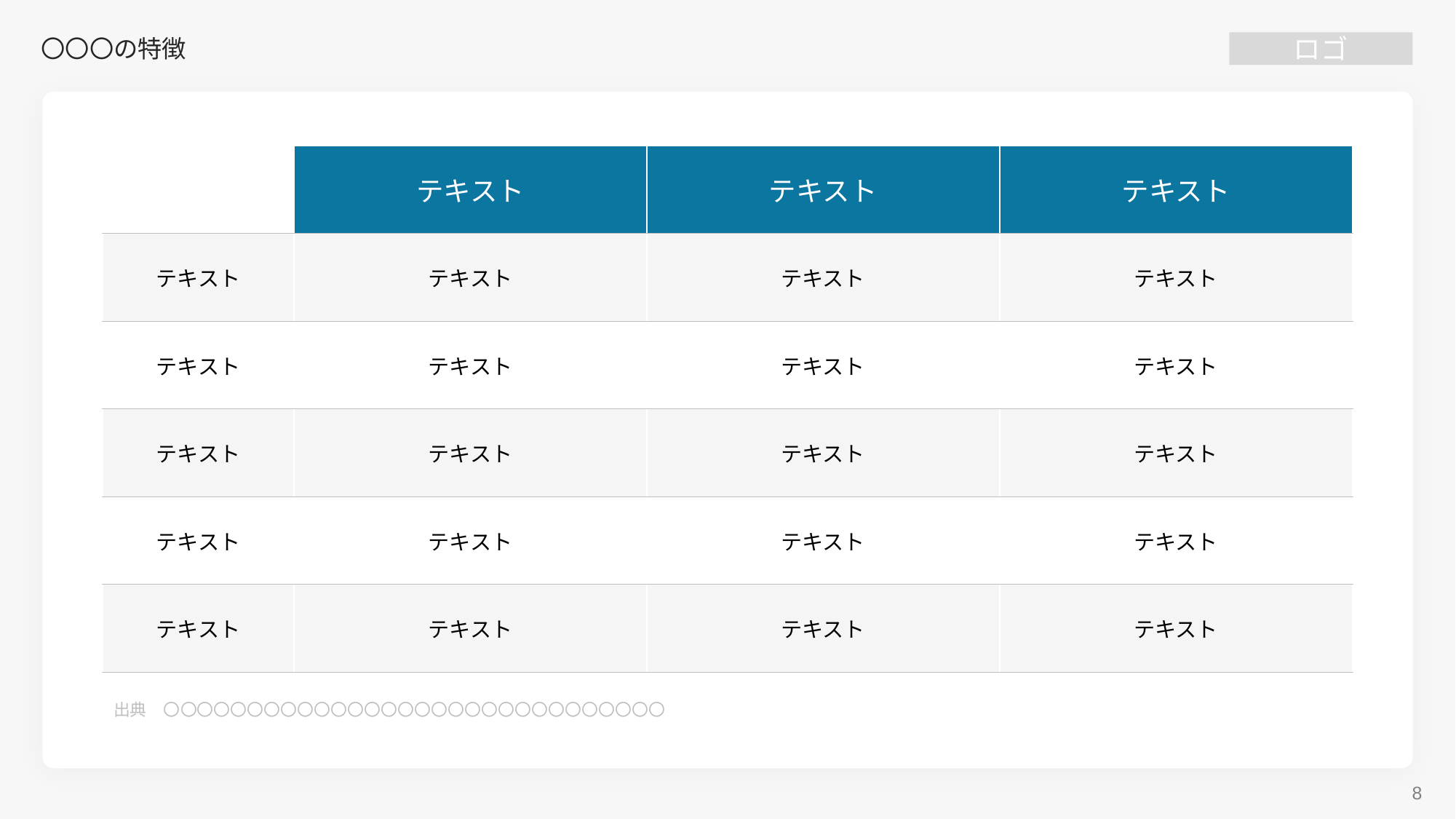

〇〇〇の特徴
|  | テキスト | テキスト | テキスト |
| --- | --- | --- | --- |
| テキスト | テキスト | テキスト | テキスト |
| テキスト | テキスト | テキスト | テキスト |
| テキスト | テキスト | テキスト | テキスト |
| テキスト | テキスト | テキスト | テキスト |
| テキスト | テキスト | テキスト | テキスト |

出典　〇〇〇〇〇〇〇〇〇〇〇〇〇〇〇〇〇〇〇〇〇〇〇〇〇〇〇〇〇〇